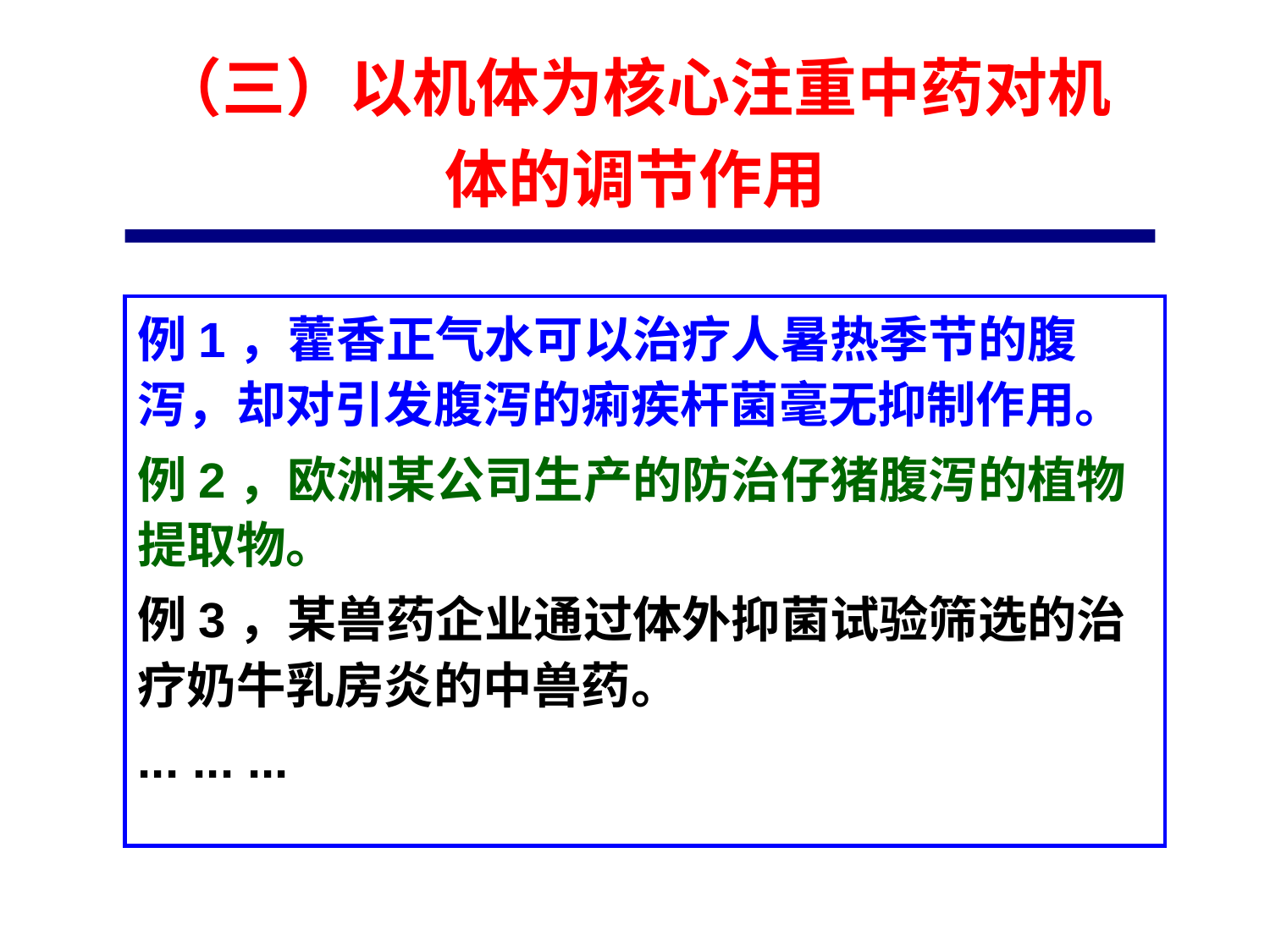

（三）以机体为核心注重中药对机体的调节作用

例1，藿香正气水可以治疗人暑热季节的腹泻，却对引发腹泻的痢疾杆菌毫无抑制作用。
例2，欧洲某公司生产的防治仔猪腹泻的植物提取物。
例3，某兽药企业通过体外抑菌试验筛选的治疗奶牛乳房炎的中兽药。
... ... ...